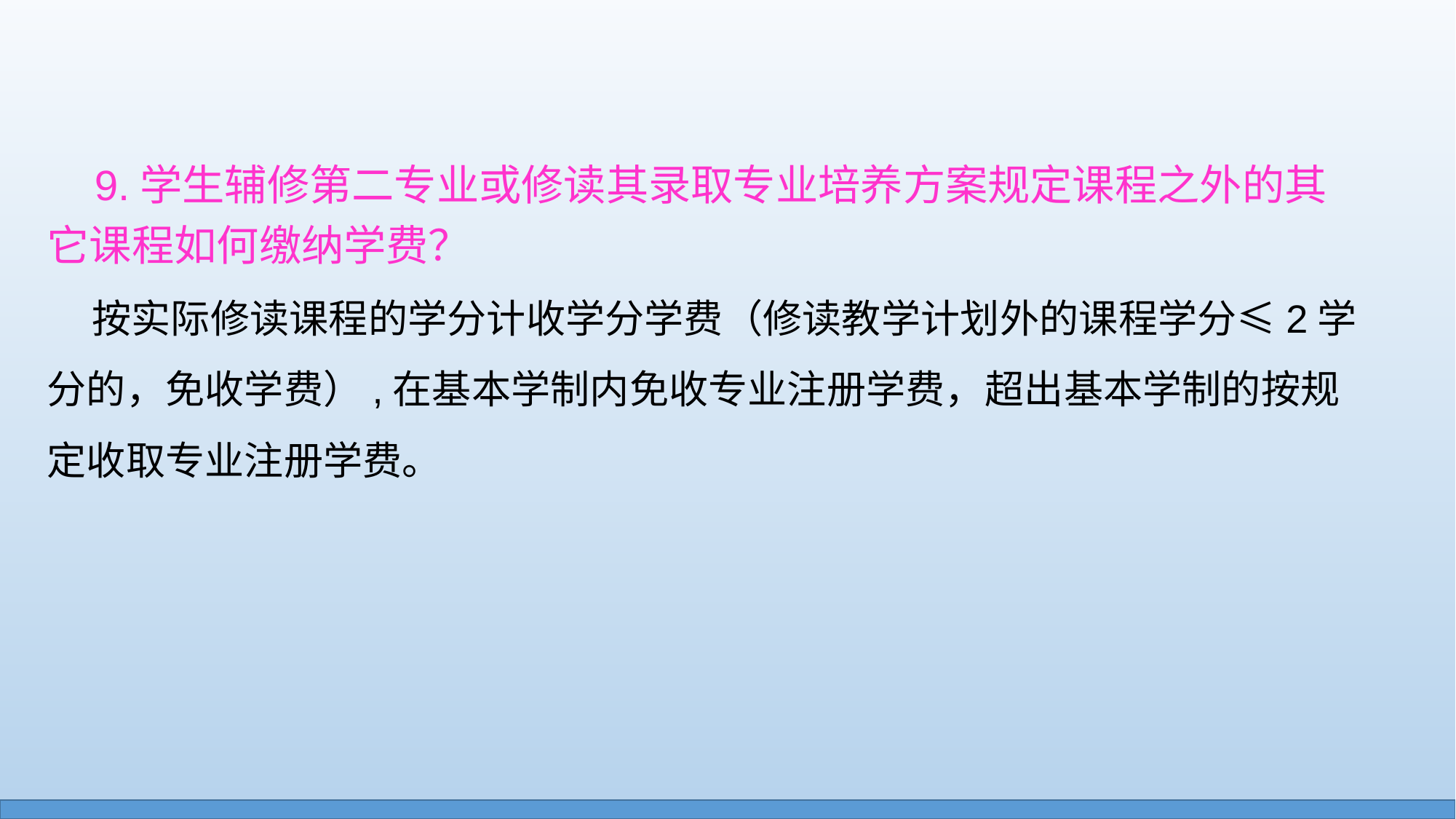

9.学生辅修第二专业或修读其录取专业培养方案规定课程之外的其它课程如何缴纳学费？
    按实际修读课程的学分计收学分学费（修读教学计划外的课程学分≤2学分的，免收学费）,在基本学制内免收专业注册学费，超出基本学制的按规定收取专业注册学费。